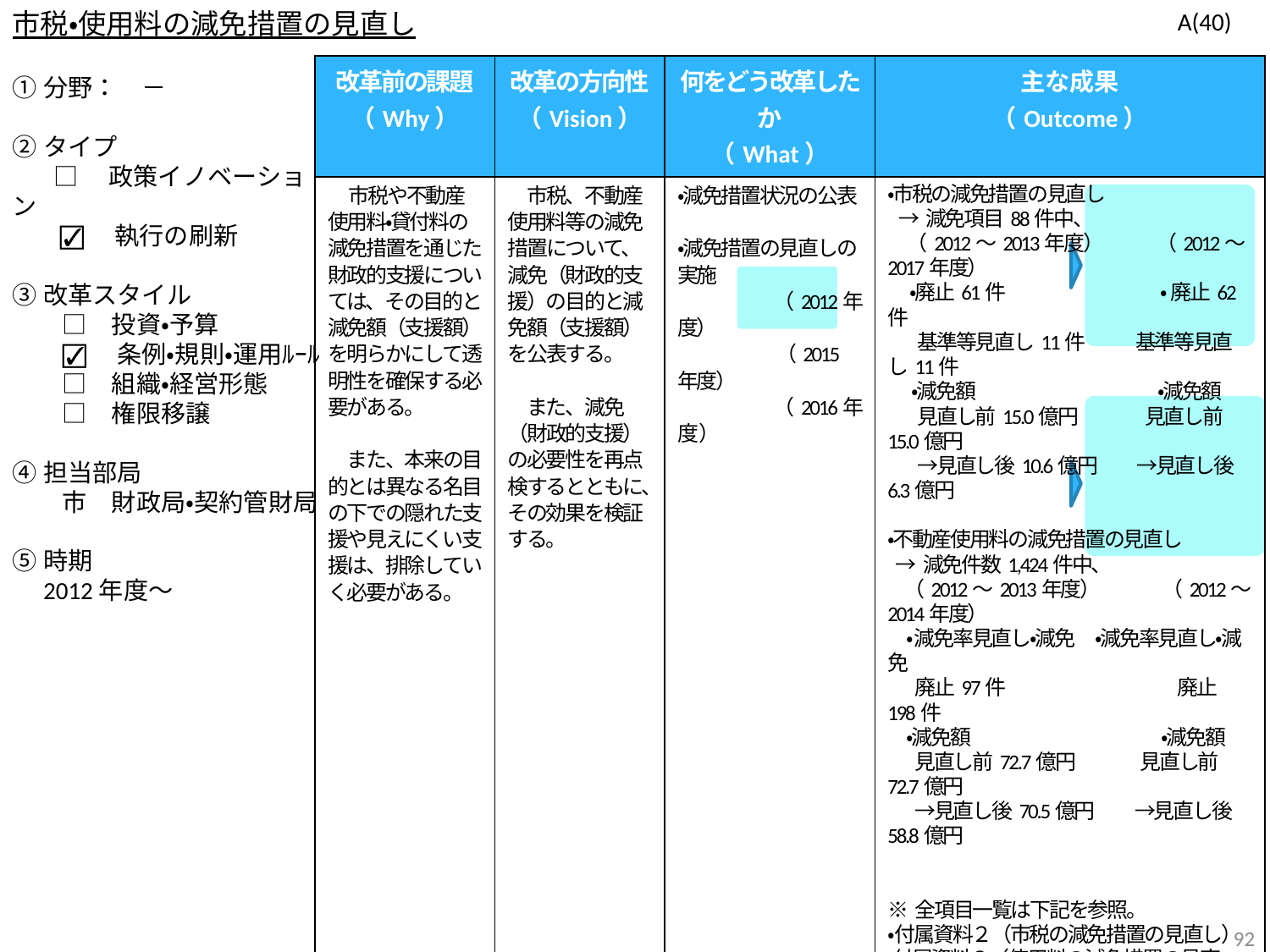

市税・使用料の減免措置の見直し
A(40)
| 改革前の課題 （Why） | 改革の方向性 （Vision） | 何をどう改革したか （What） | 主な成果 （Outcome） |
| --- | --- | --- | --- |
| 市税や不動産使用料・貸付料の減免措置を通じた財政的支援については、その目的と減免額（支援額）を明らかにして透明性を確保する必要がある。 　また、本来の目的とは異なる名目の下での隠れた支援や見えにくい支援は、排除していく必要がある。 | 市税、不動産使用料等の減免措置について、減免（財政的支援）の目的と減免額（支援額）を公表する。 　また、減免（財政的支援）の必要性を再点検するとともに、その効果を検証する。 | ・減免措置状況の公表 ・減免措置の見直しの実施 　　　　　（2012年度） 　　　　　（2015年度） 　　　　　（2016年度） | ・市税の減免措置の見直し →減免項目88件中、　 　（2012～2013年度） 　 　 （2012～2017年度） 　 ・廃止61件　　　　　　　　 ・ 廃止62件 　 基準等見直し11件　　 基準等見直し11件　　 　 ・減免額　　　　　　　　　 ・減免額 　 見直し前15.0億円　　　 見直し前15.0億円 　 →見直し後10.6億円　　→見直し後6.3億円 　　　　　 　　 ・不動産使用料の減免措置の見直し →減免件数1,424件中、 （2012～2013年度）　　 　 （2012～2014年度） ・ 減免率見直し・減免　 ・減免率見直し・減免 　 廃止97件　　　　　　　　　廃止198件 ・減免額　　　　　　　　　　・減免額 　 見直し前72.7億円　　　 見直し前72.7億円 　 →見直し後70.5億円　　 →見直し後58.8億円 ※全項目一覧は下記を参照。 ・付属資料２（市税の減免措置の見直し） ・付属資料３（使用料の減免措置の見直し） |
①分野：　－

②タイプ
　   □ 　政策イノベーション
  　 ☑ 　執行の刷新

③改革スタイル
　　□　投資・予算
　　☑ 　条例・規則・運用ﾙｰﾙ
　　□　組織・経営形態
　　□　権限移譲

④担当部局
　　市　財政局・契約管財局

⑤時期
　2012年度～

92